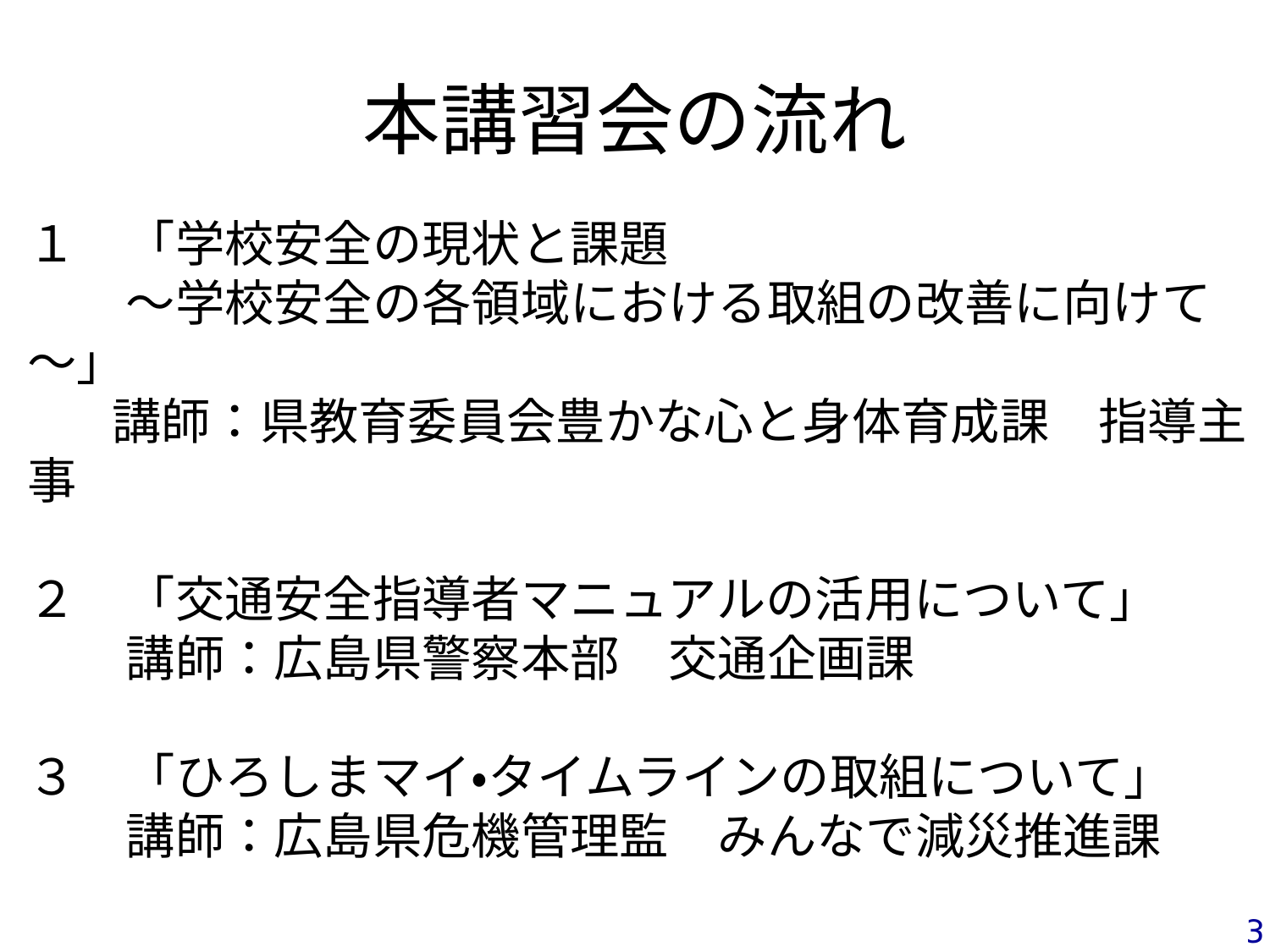

# 本講習会の流れ
１　「学校安全の現状と課題
　　～学校安全の各領域における取組の改善に向けて～」
　　講師：県教育委員会豊かな心と身体育成課　指導主事

２　「交通安全指導者マニュアルの活用について」
　　講師：広島県警察本部　交通企画課

３　「ひろしまマイ・タイムラインの取組について」
　　講師：広島県危機管理監　みんなで減災推進課
3